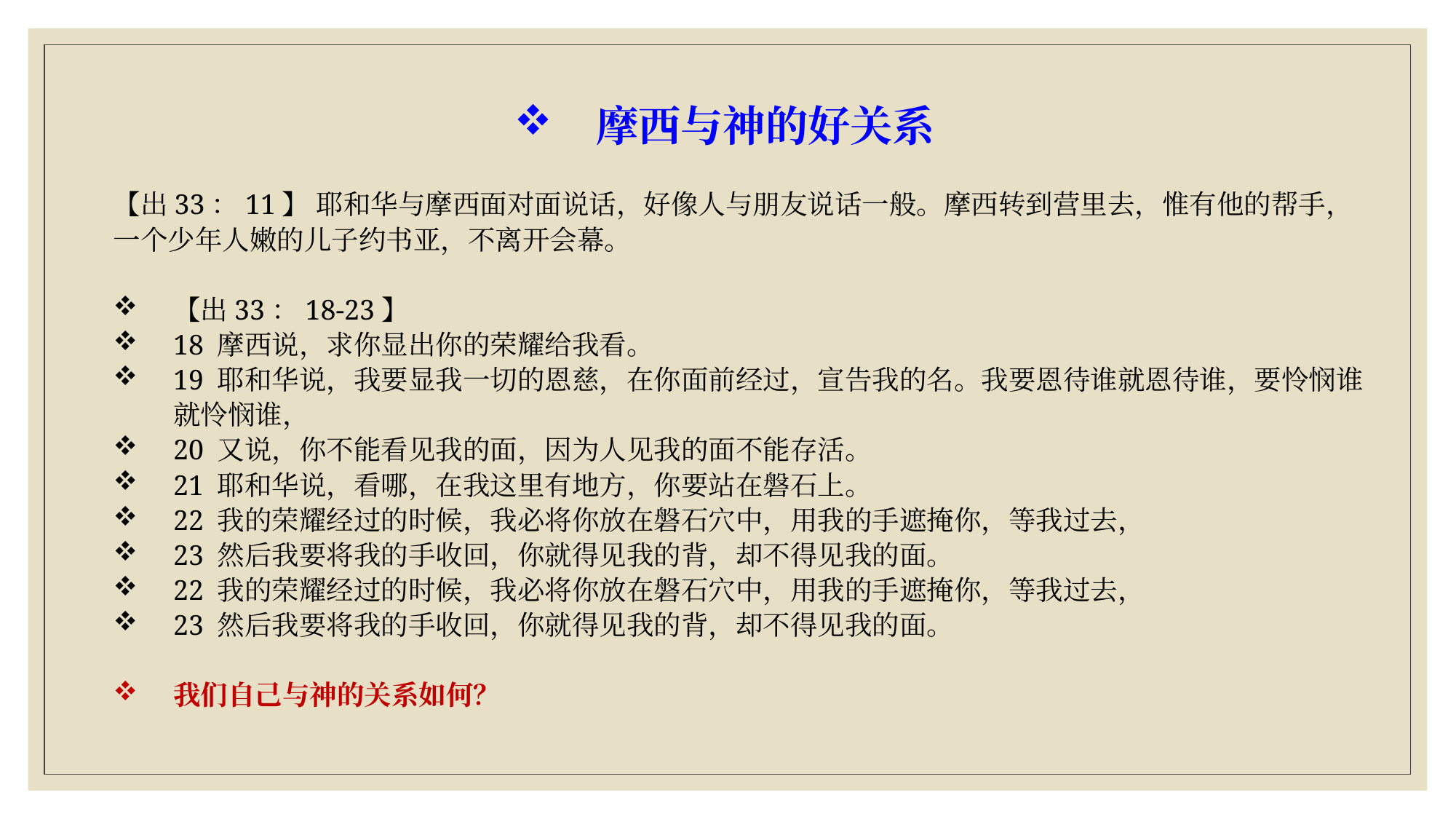

摩西与神的好关系

【出33：11】 耶和华与摩西面对面说话，好像人与朋友说话一般。摩西转到营里去，惟有他的帮手，一个少年人嫩的儿子约书亚，不离开会幕。

【出33：18-23】
18 摩西说，求你显出你的荣耀给我看。
19 耶和华说，我要显我一切的恩慈，在你面前经过，宣告我的名。我要恩待谁就恩待谁，要怜悯谁就怜悯谁，
20 又说，你不能看见我的面，因为人见我的面不能存活。
21 耶和华说，看哪，在我这里有地方，你要站在磐石上。
22 我的荣耀经过的时候，我必将你放在磐石穴中，用我的手遮掩你，等我过去，
23 然后我要将我的手收回，你就得见我的背，却不得见我的面。
22 我的荣耀经过的时候，我必将你放在磐石穴中，用我的手遮掩你，等我过去，
23 然后我要将我的手收回，你就得见我的背，却不得见我的面。

我们自己与神的关系如何？